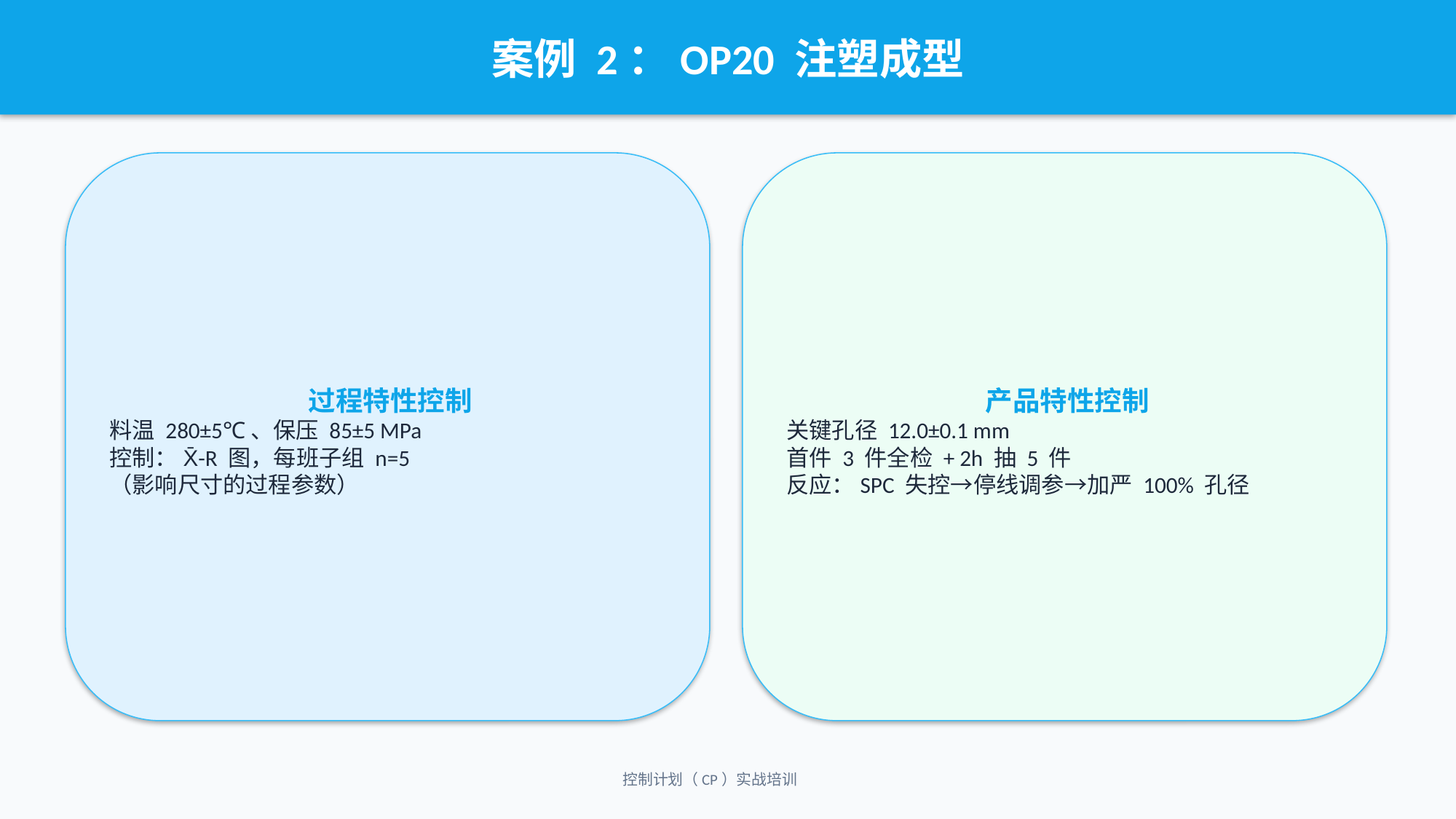

案例 2：OP20 注塑成型
过程特性控制
料温 280±5℃、保压 85±5 MPa
控制：X̄-R 图，每班子组 n=5
（影响尺寸的过程参数）
产品特性控制
关键孔径 12.0±0.1 mm
首件 3 件全检 + 2h 抽 5 件
反应：SPC 失控→停线调参→加严 100% 孔径
控制计划（CP）实战培训